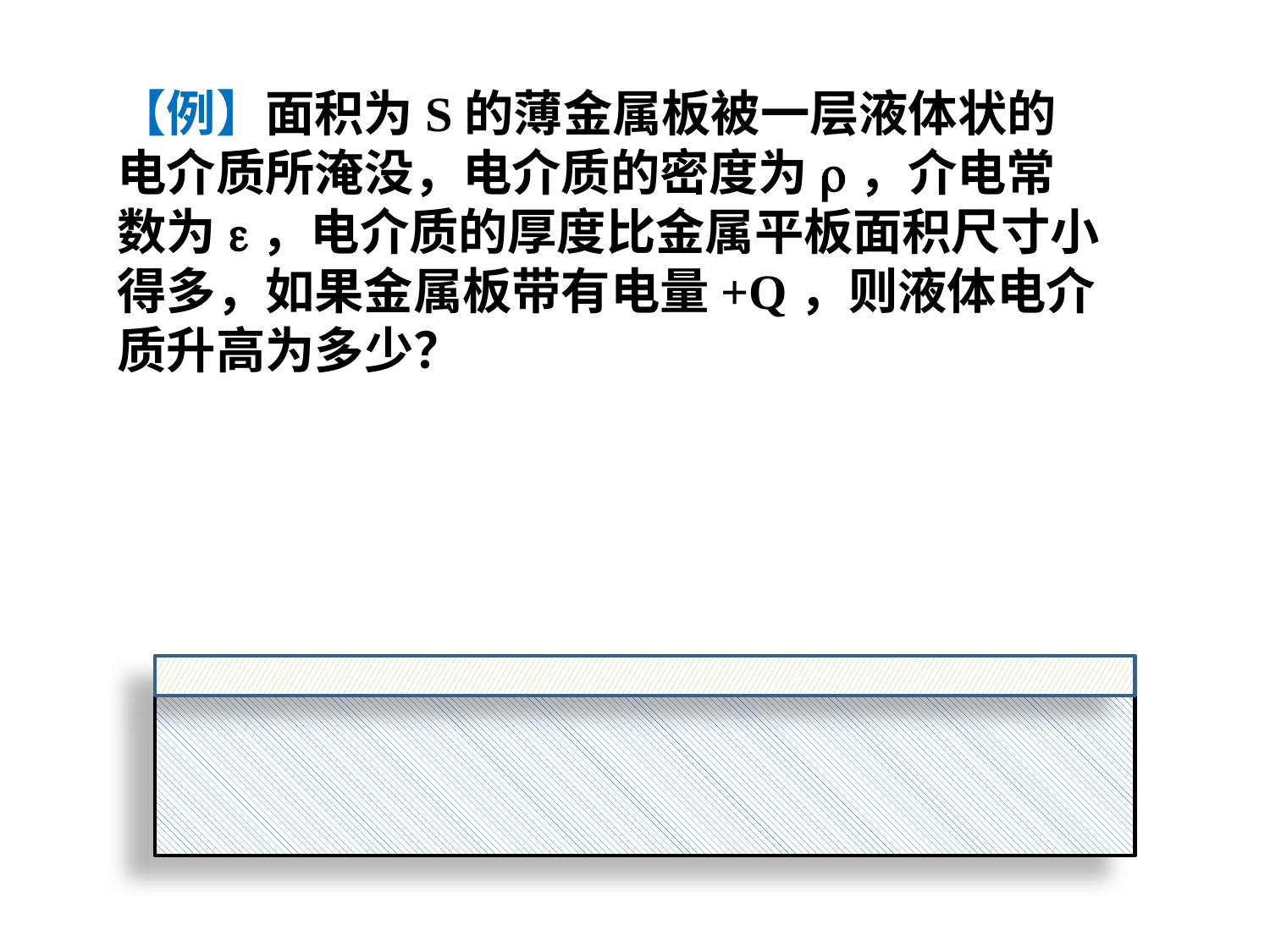

【例】面积为S的薄金属板被一层液体状的电介质所淹没，电介质的密度为ρ，介电常数为ε，电介质的厚度比金属平板面积尺寸小得多，如果金属板带有电量+Q，则液体电介质升高为多少？